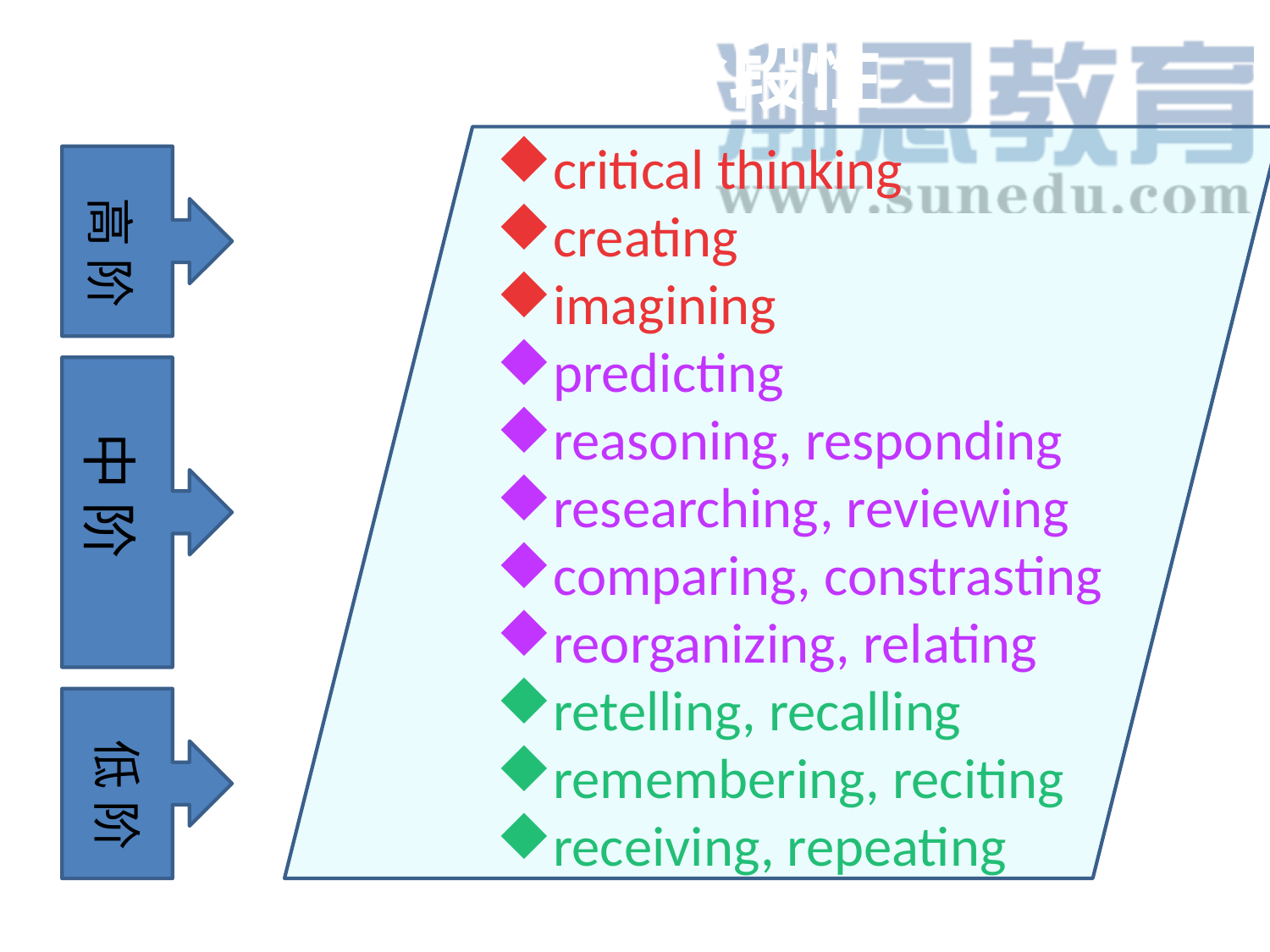

思维能力发展的阶段性

critical thinking
creating
imagining
predicting
reasoning, responding
researching, reviewing
comparing, constrasting
reorganizing, relating
retelling, recalling
remembering, reciting
receiving, repeating

高 阶

中 阶

低 阶